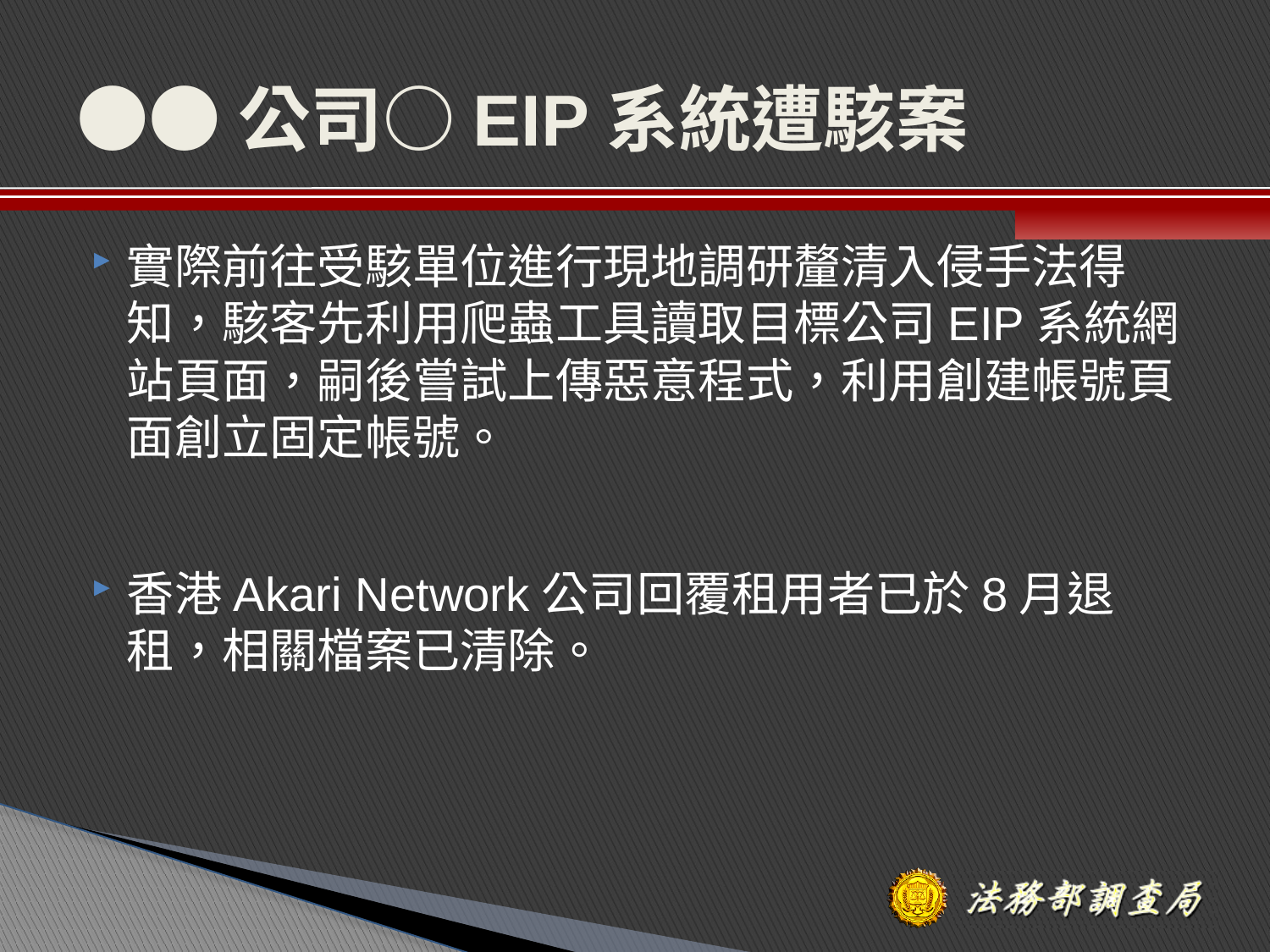

# ●●公司○EIP系統遭駭案
實際前往受駭單位進行現地調研釐清入侵手法得知，駭客先利用爬蟲工具讀取目標公司EIP系統網站頁面，嗣後嘗試上傳惡意程式，利用創建帳號頁面創立固定帳號。

香港Akari Network公司回覆租用者已於8月退租，相關檔案已清除。